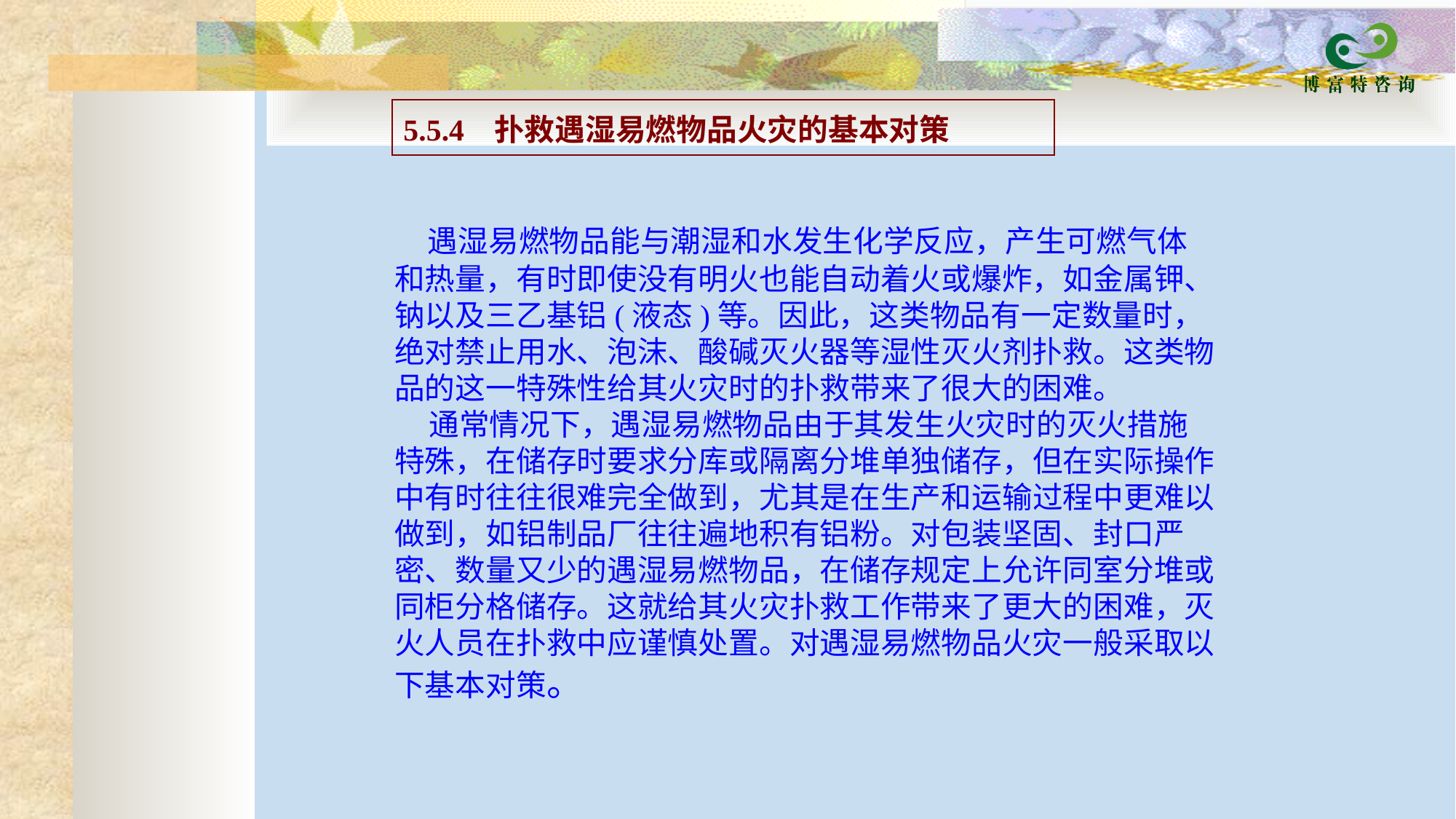

| 5.5.4 扑救遇湿易燃物品火灾的基本对策 |
| --- |
　  遇湿易燃物品能与潮湿和水发生化学反应，产生可燃气体和热量，有时即使没有明火也能自动着火或爆炸，如金属钾、钠以及三乙基铝(液态)等。因此，这类物品有一定数量时，绝对禁止用水、泡沫、酸碱灭火器等湿性灭火剂扑救。这类物品的这一特殊性给其火灾时的扑救带来了很大的困难。
    通常情况下，遇湿易燃物品由于其发生火灾时的灭火措施特殊，在储存时要求分库或隔离分堆单独储存，但在实际操作中有时往往很难完全做到，尤其是在生产和运输过程中更难以做到，如铝制品厂往往遍地积有铝粉。对包装坚固、封口严密、数量又少的遇湿易燃物品，在储存规定上允许同室分堆或同柜分格储存。这就给其火灾扑救工作带来了更大的困难，灭火人员在扑救中应谨慎处置。对遇湿易燃物品火灾一般采取以下基本对策。